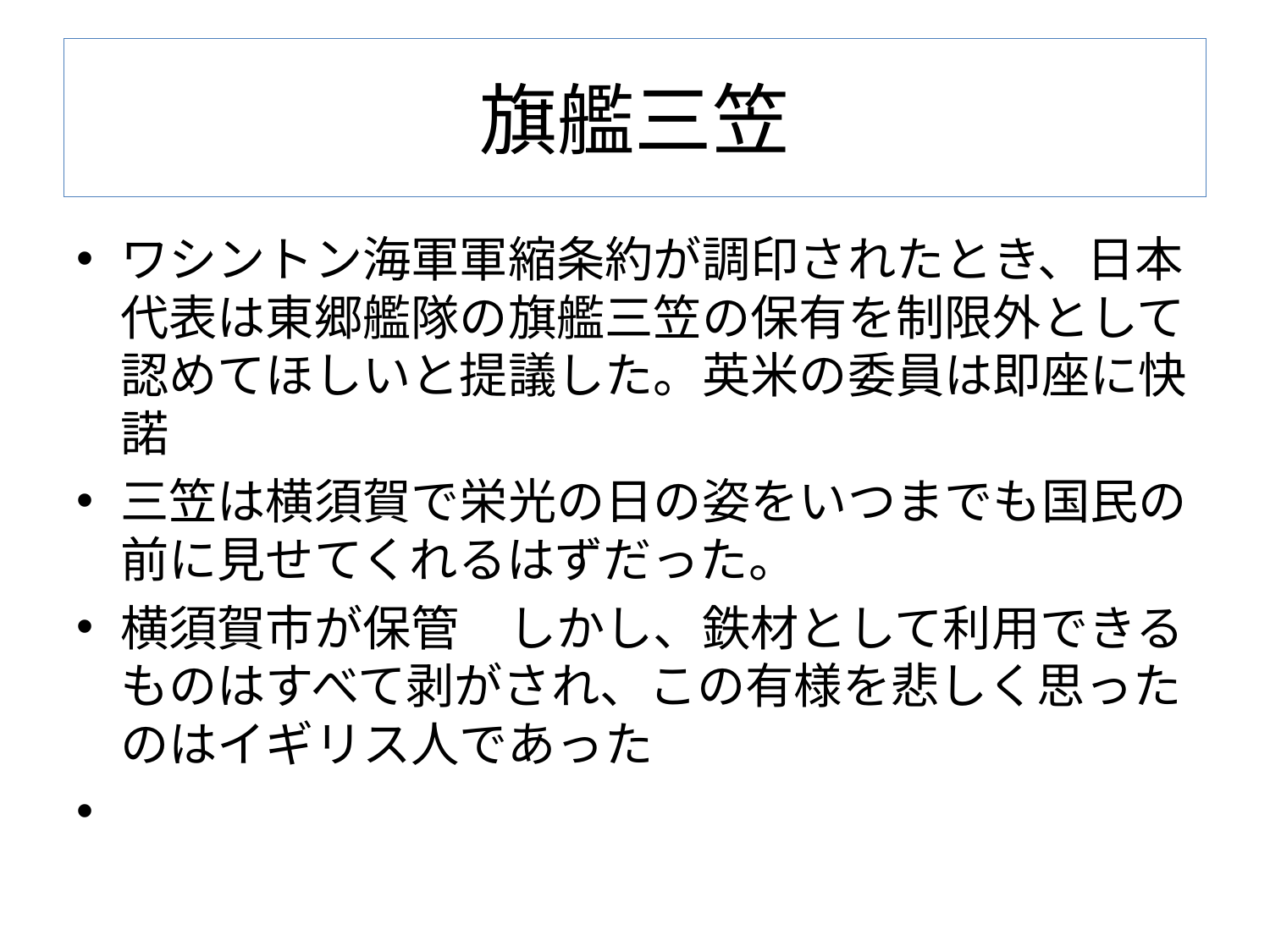

# 旗艦三笠
ワシントン海軍軍縮条約が調印されたとき、日本代表は東郷艦隊の旗艦三笠の保有を制限外として認めてほしいと提議した。英米の委員は即座に快諾
三笠は横須賀で栄光の日の姿をいつまでも国民の前に見せてくれるはずだった。
横須賀市が保管　しかし、鉄材として利用できるものはすべて剥がされ、この有様を悲しく思ったのはイギリス人であった